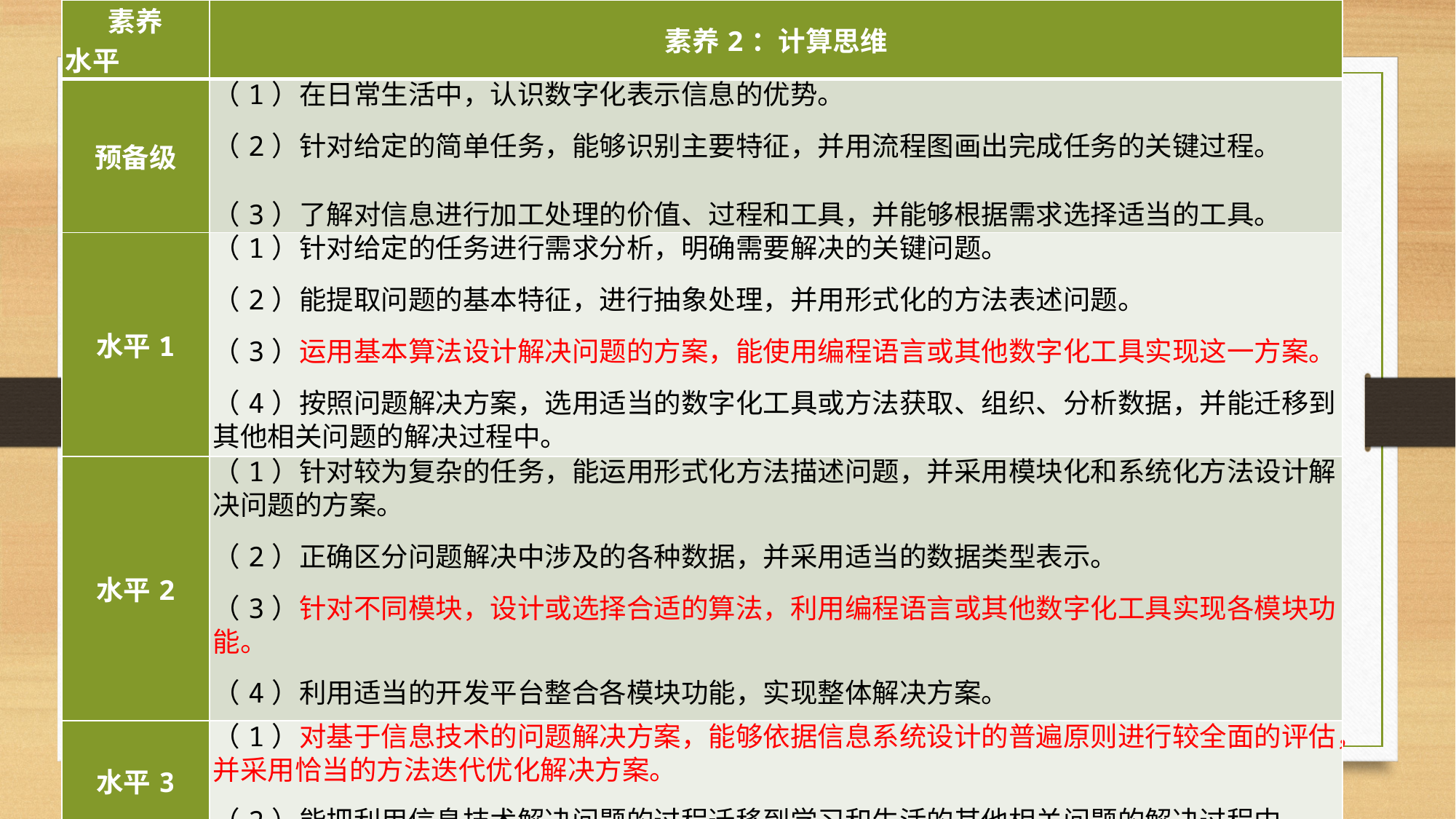

| 素养 水平 | 素养2：计算思维 |
| --- | --- |
| 预备级 | （1）在日常生活中，认识数字化表示信息的优势。 （2）针对给定的简单任务，能够识别主要特征，并用流程图画出完成任务的关键过程。 （3）了解对信息进行加工处理的价值、过程和工具，并能够根据需求选择适当的工具。 |
| 水平1 | （1）针对给定的任务进行需求分析，明确需要解决的关键问题。 （2）能提取问题的基本特征，进行抽象处理，并用形式化的方法表述问题。 （3）运用基本算法设计解决问题的方案，能使用编程语言或其他数字化工具实现这一方案。 （4）按照问题解决方案，选用适当的数字化工具或方法获取、组织、分析数据，并能迁移到其他相关问题的解决过程中。 |
| 水平2 | （1）针对较为复杂的任务，能运用形式化方法描述问题，并采用模块化和系统化方法设计解决问题的方案。 （2）正确区分问题解决中涉及的各种数据，并采用适当的数据类型表示。 （3）针对不同模块，设计或选择合适的算法，利用编程语言或其他数字化工具实现各模块功能。 （4）利用适当的开发平台整合各模块功能，实现整体解决方案。 |
| 水平3 | （1）对基于信息技术的问题解决方案，能够依据信息系统设计的普遍原则进行较全面的评估，并采用恰当的方法迭代优化解决方案。 （2）能把利用信息技术解决问题的过程迁移到学习和生活的其他相关问题的解决过程中。 |
#